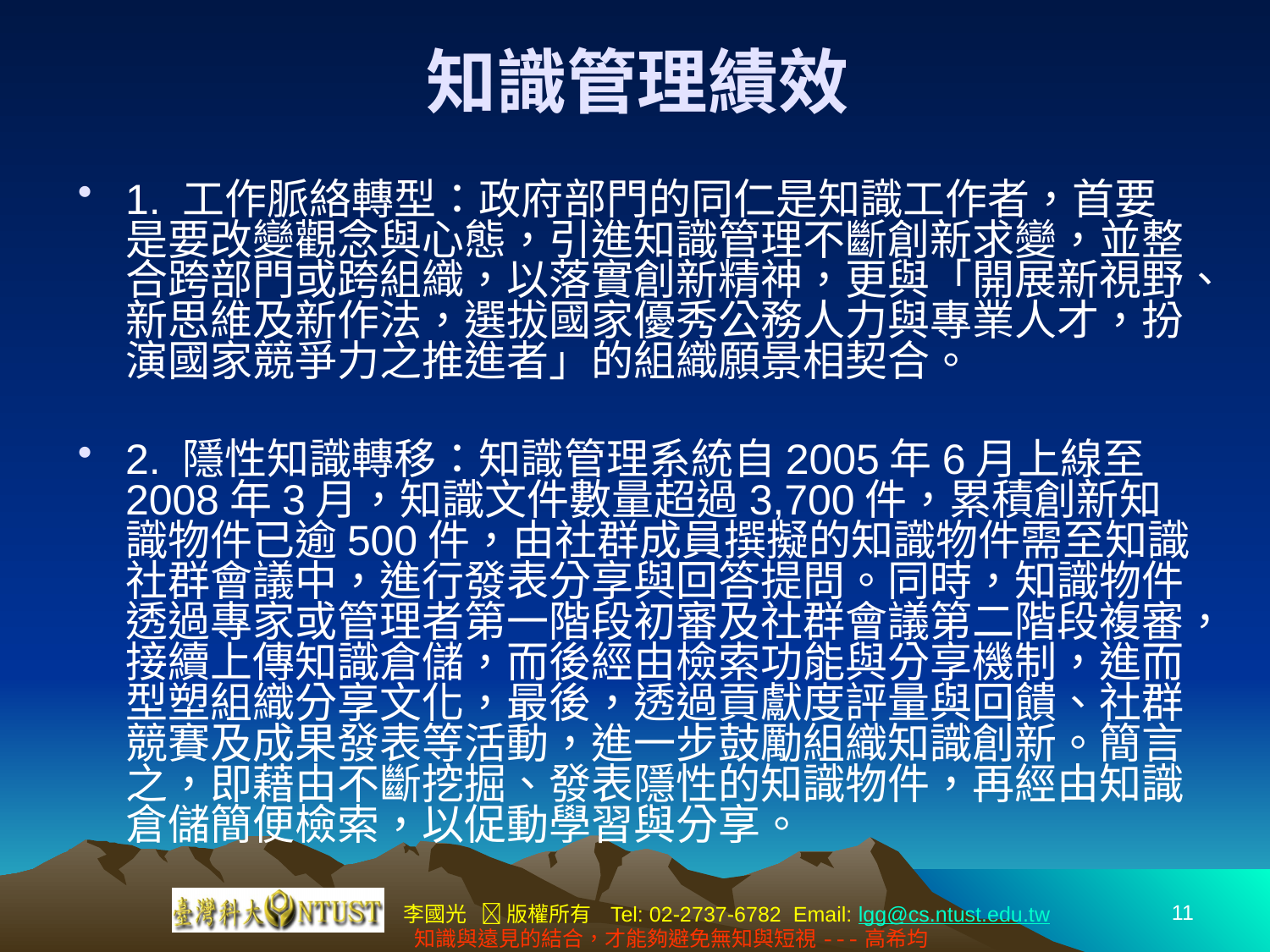

# 知識管理績效

1. 工作脈絡轉型：政府部門的同仁是知識工作者，首要是要改變觀念與心態，引進知識管理不斷創新求變，並整合跨部門或跨組織，以落實創新精神，更與「開展新視野、新思維及新作法，選拔國家優秀公務人力與專業人才，扮演國家競爭力之推進者」的組織願景相契合。

2. 隱性知識轉移：知識管理系統自2005年6月上線至2008年3月，知識文件數量超過3,700件，累積創新知識物件已逾500件，由社群成員撰擬的知識物件需至知識社群會議中，進行發表分享與回答提問。同時，知識物件透過專家或管理者第一階段初審及社群會議第二階段複審，接續上傳知識倉儲，而後經由檢索功能與分享機制，進而型塑組織分享文化，最後，透過貢獻度評量與回饋、社群競賽及成果發表等活動，進一步鼓勵組織知識創新。簡言之，即藉由不斷挖掘、發表隱性的知識物件，再經由知識倉儲簡便檢索，以促動學習與分享。
11